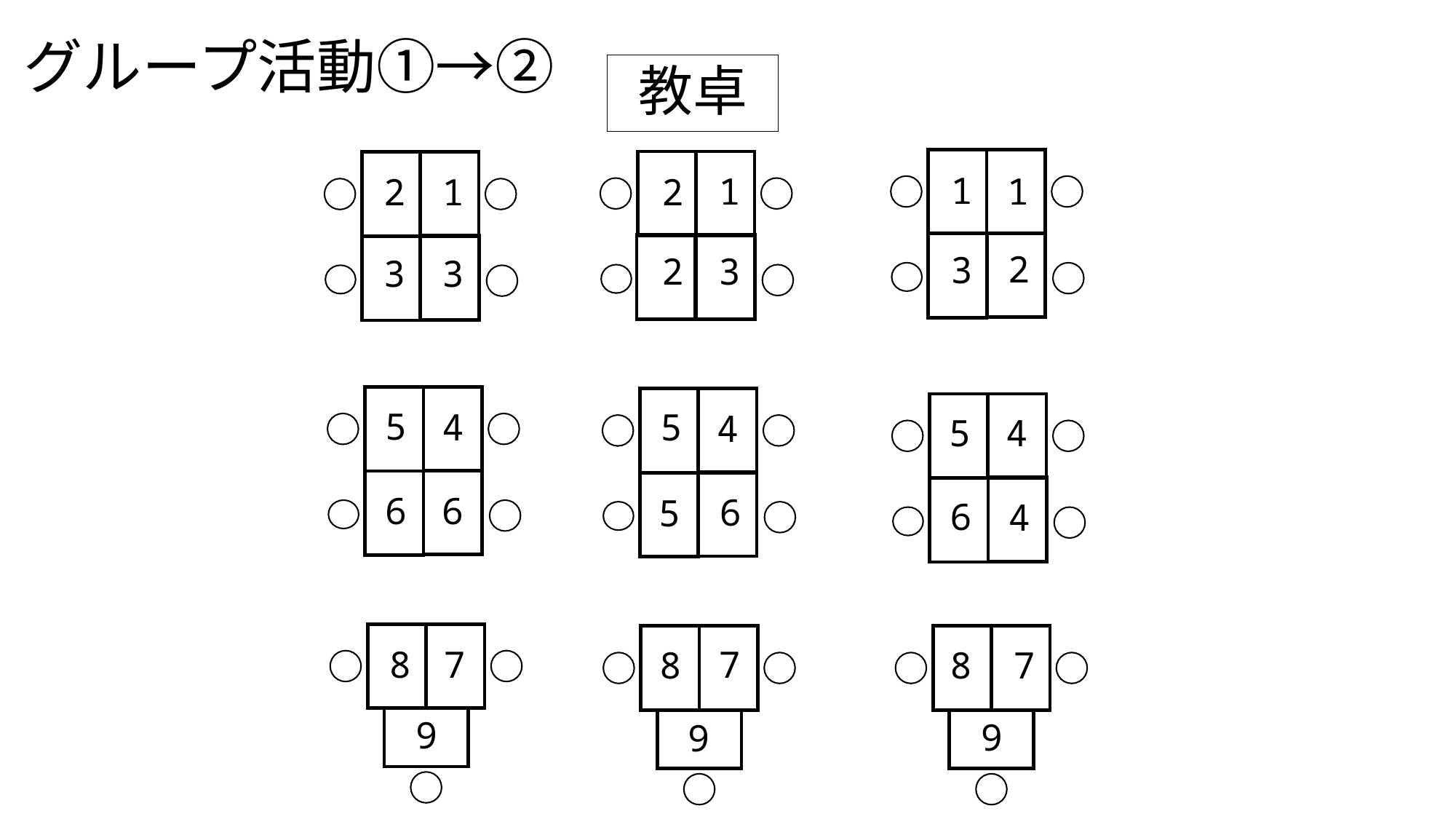

# グループ活動①→②
教卓

1
1
1
2
1
2
2
3
2
3
3
3

5
5
4
4
5
4
6
6
6
5
6
4

7
8
7
8
8
7
9
9
9